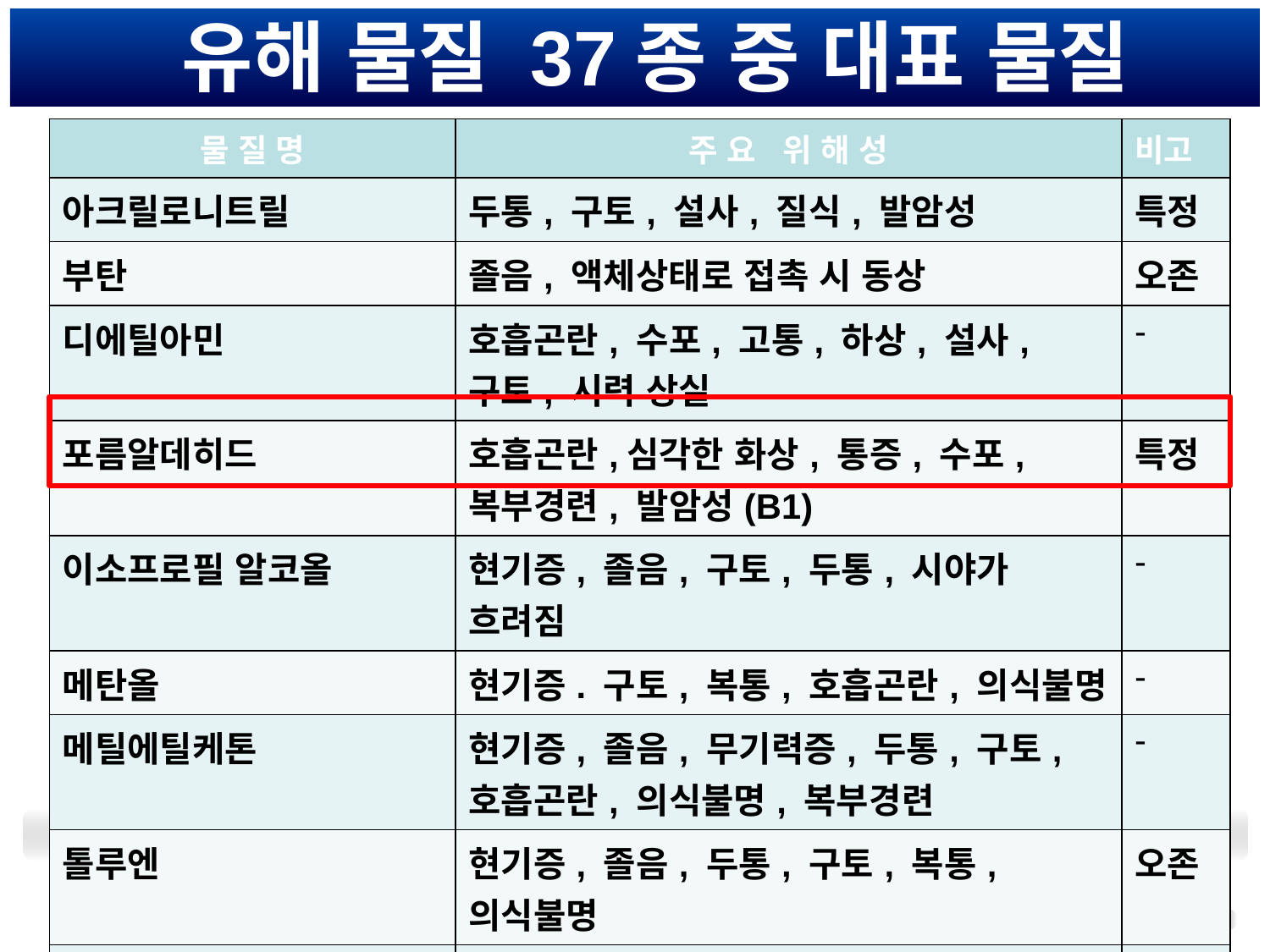

# 유해 물질 37종 중 대표 물질
| 물 질 명 | 주 요 위 해 성 | 비고 |
| --- | --- | --- |
| 아크릴로니트릴 | 두통, 구토, 설사, 질식, 발암성 | 특정 |
| 부탄 | 졸음, 액체상태로 접촉 시 동상 | 오존 |
| 디에틸아민 | 호흡곤란, 수포, 고통, 하상, 설사, 구토, 시력 상실 | - |
| 포름알데히드 | 호흡곤란,심각한 화상, 통증, 수포, 복부경련, 발암성(B1) | 특정 |
| 이소프로필 알코올 | 현기증, 졸음, 구토, 두통, 시야가 흐려짐 | - |
| 메탄올 | 현기증. 구토, 복통, 호흡곤란, 의식불명 | - |
| 메틸에틸케톤 | 현기증, 졸음, 무기력증, 두통, 구토, 호흡곤란, 의식불명, 복부경련 | - |
| 톨루엔 | 현기증, 졸음, 두통, 구토, 복통, 의식불명 | 오존 |
| 테트라클로로에틸렌 | 상기 증세, 화상, 수포 | 특정 |
| 자일렌(o-,m-,p-포함) | 현기증, 졸음,두통, 복통, 의식불명 | 오존 |
| 스티렌 | 현기증, 졸음, 두통, 구토, 복통 | 오,특 |